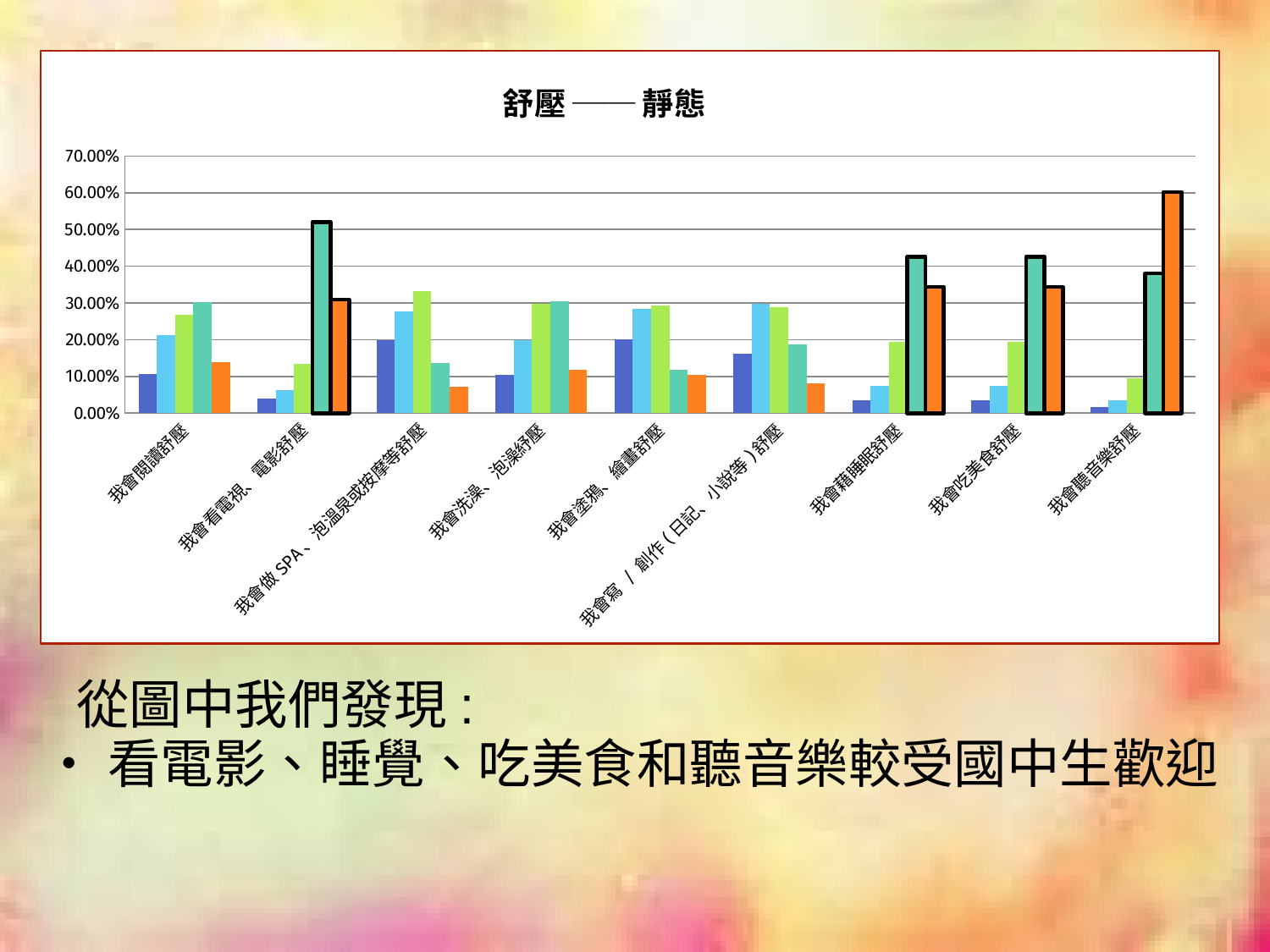

### Chart: 舒壓 ── 靜態

| Category | 非常不同意 | 不同意 | 沒意見 | 同意 | 非常同意 |
|---|---|---|---|---|---|
| 我會閱讀舒壓 | 0.10723860589812342 | 0.21179624664879407 | 0.26809651474530827 | 0.30294906166219837 | 0.13945578231292574 |
| 我會看電視、電影舒壓 | 0.04021447721179644 | 0.0616621983914209 | 0.13404825737265424 | 0.5201072386059 | 0.30952380952381064 |
| 我會做SPA、泡溫泉或按摩等舒壓 | 0.19839142091152814 | 0.2761394101876676 | 0.33243967828418336 | 0.1367292225201074 | 0.07142857142857142 |
| 我會洗澡、泡澡紓壓 | 0.1045576407506705 | 0.19839142091152814 | 0.29758713136729326 | 0.30563002680965223 | 0.11904761904761912 |
| 我會塗鴉、繪畫舒壓 | 0.20107238605898123 | 0.28418230563002755 | 0.2922252010723863 | 0.1179624664879357 | 0.10460000000000012 |
| 我會寫 / 創作(日記、小說等)舒壓 | 0.16085790884718498 | 0.29758713136729326 | 0.2895442359249337 | 0.1876675603217158 | 0.0816326530612245 |
| 我會藉睡眠舒壓 | 0.03485254691689008 | 0.07506702412868659 | 0.19302949061662236 | 0.4262734584450402 | 0.3435374149659864 |
| 我會吃美食舒壓 | 0.03485254691689008 | 0.07506702412868659 | 0.19302949061662236 | 0.4262734584450402 | 0.3435374149659864 |
| 我會聽音樂舒壓 | 0.016085790884718523 | 0.03485254691689008 | 0.09383378016085803 | 0.38069705093833706 | 0.6020408163265342 |
從圖中我們發現:
‧看電影、睡覺、吃美食和聽音樂較受國中生歡迎